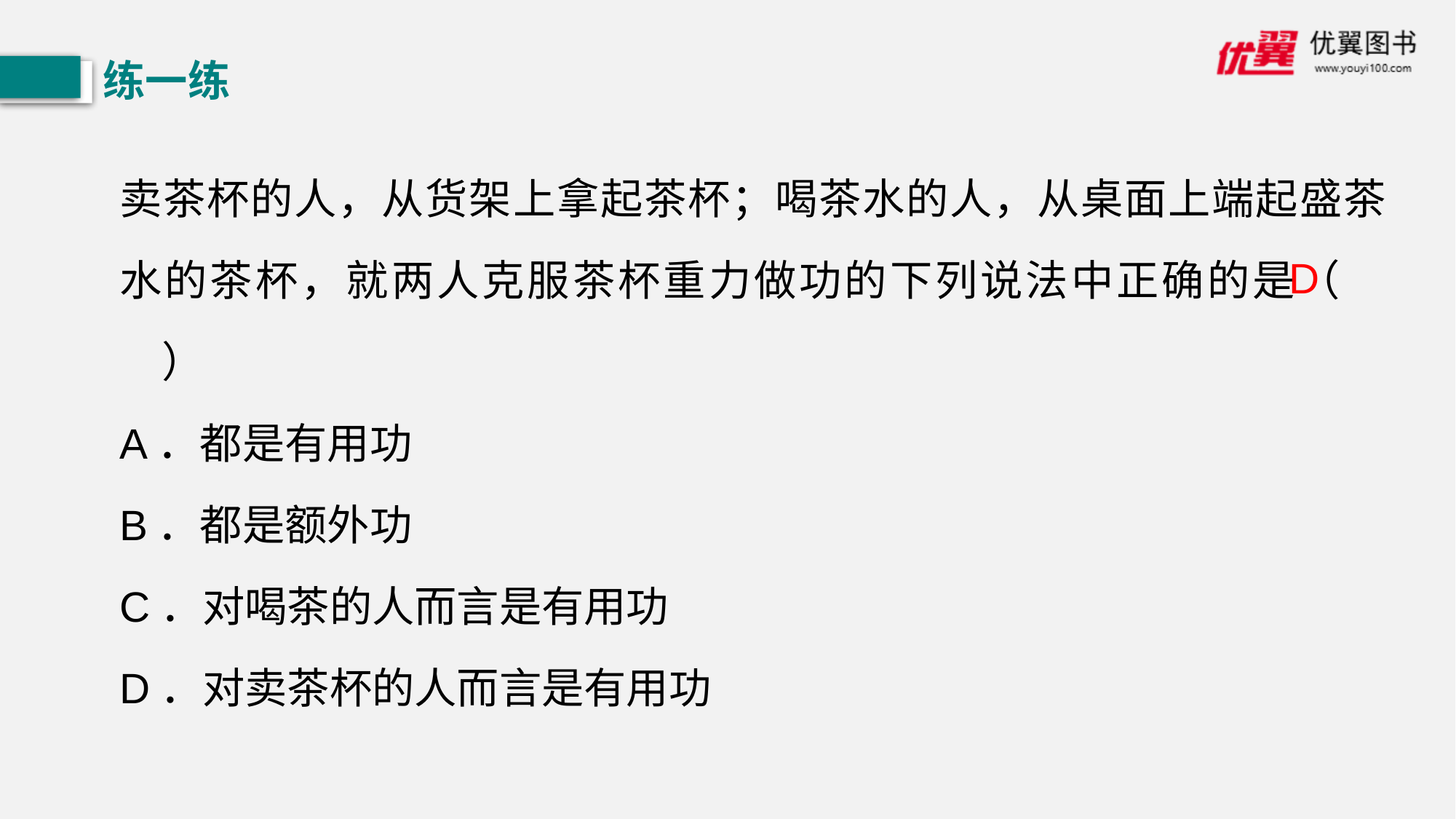

练一练

卖茶杯的人，从货架上拿起茶杯；喝茶水的人，从桌面上端起盛茶水的茶杯，就两人克服茶杯重力做功的下列说法中正确的是（　　）
A．都是有用功
B．都是额外功
C．对喝茶的人而言是有用功
D．对卖茶杯的人而言是有用功

D